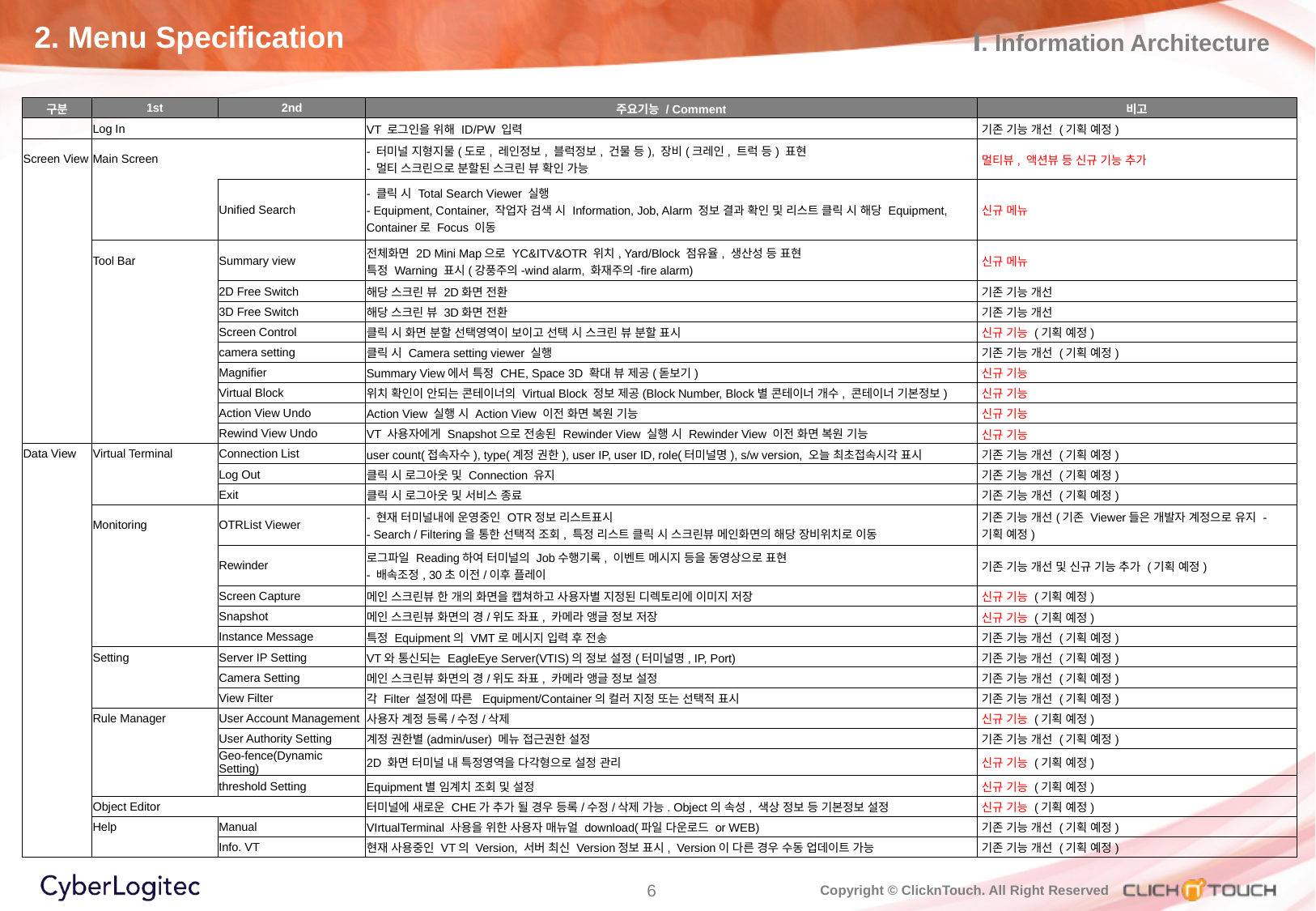

2. Menu Specification
Ⅰ. Information Architecture
| 구분 | 1st | 2nd | 주요기능 / Comment | 비고 |
| --- | --- | --- | --- | --- |
|  | Log In |  | VT 로그인을 위해 ID/PW 입력 | 기존 기능 개선 (기획 예정) |
| Screen View | Main Screen |  | - 터미널 지형지물(도로, 레인정보, 블럭정보, 건물 등), 장비(크레인, 트럭 등) 표현 - 멀티 스크린으로 분할된 스크린 뷰 확인 가능 | 멀티뷰, 액션뷰 등 신규 기능 추가 |
|  |  | Unified Search | - 클릭 시 Total Search Viewer 실행 - Equipment, Container, 작업자 검색 시 Information, Job, Alarm 정보 결과 확인 및 리스트 클릭 시 해당 Equipment, Container로 Focus 이동 | 신규 메뉴 |
|  | Tool Bar | Summary view | 전체화면 2D Mini Map으로 YC&ITV&OTR 위치, Yard/Block 점유율, 생산성 등 표현 특정 Warning 표시(강풍주의-wind alarm, 화재주의-fire alarm) | 신규 메뉴 |
|  |  | 2D Free Switch | 해당 스크린 뷰 2D화면 전환 | 기존 기능 개선 |
|  |  | 3D Free Switch | 해당 스크린 뷰 3D화면 전환 | 기존 기능 개선 |
|  |  | Screen Control | 클릭 시 화면 분할 선택영역이 보이고 선택 시 스크린 뷰 분할 표시 | 신규 기능 (기획 예정) |
|  |  | camera setting | 클릭 시 Camera setting viewer 실행 | 기존 기능 개선 (기획 예정) |
|  |  | Magnifier | Summary View에서 특정 CHE, Space 3D 확대 뷰 제공(돋보기) | 신규 기능 |
|  |  | Virtual Block | 위치 확인이 안되는 콘테이너의 Virtual Block 정보 제공(Block Number, Block별 콘테이너 개수, 콘테이너 기본정보) | 신규 기능 |
|  |  | Action View Undo | Action View 실행 시 Action View 이전 화면 복원 기능 | 신규 기능 |
|  |  | Rewind View Undo | VT 사용자에게 Snapshot으로 전송된 Rewinder View 실행 시 Rewinder View 이전 화면 복원 기능 | 신규 기능 |
| Data View | Virtual Terminal | Connection List | user count(접속자수), type(계정 권한), user IP, user ID, role(터미널명), s/w version, 오늘 최초접속시각 표시 | 기존 기능 개선 (기획 예정) |
|  |  | Log Out | 클릭 시 로그아웃 및 Connection 유지 | 기존 기능 개선 (기획 예정) |
|  |  | Exit | 클릭 시 로그아웃 및 서비스 종료 | 기존 기능 개선 (기획 예정) |
|  | Monitoring | OTRList Viewer | - 현재 터미널내에 운영중인 OTR정보 리스트표시 - Search / Filtering을 통한 선택적 조회, 특정 리스트 클릭 시 스크린뷰 메인화면의 해당 장비위치로 이동 | 기존 기능 개선(기존 Viewer들은 개발자 계정으로 유지 - 기획 예정) |
|  |  | Rewinder | 로그파일 Reading하여 터미널의 Job수행기록, 이벤트 메시지 등을 동영상으로 표현 - 배속조정, 30초 이전/이후 플레이 | 기존 기능 개선 및 신규 기능 추가 (기획 예정) |
|  |  | Screen Capture | 메인 스크린뷰 한 개의 화면을 캡쳐하고 사용자별 지정된 디렉토리에 이미지 저장 | 신규 기능 (기획 예정) |
|  |  | Snapshot | 메인 스크린뷰 화면의 경/위도 좌표, 카메라 앵글 정보 저장 | 신규 기능 (기획 예정) |
|  |  | Instance Message | 특정 Equipment의 VMT로 메시지 입력 후 전송 | 기존 기능 개선 (기획 예정) |
|  | Setting | Server IP Setting | VT와 통신되는 EagleEye Server(VTIS)의 정보 설정(터미널명, IP, Port) | 기존 기능 개선 (기획 예정) |
|  |  | Camera Setting | 메인 스크린뷰 화면의 경/위도 좌표, 카메라 앵글 정보 설정 | 기존 기능 개선 (기획 예정) |
|  |  | View Filter | 각 Filter 설정에 따른 Equipment/Container의 컬러 지정 또는 선택적 표시 | 기존 기능 개선 (기획 예정) |
|  | Rule Manager | User Account Management | 사용자 계정 등록/수정/삭제 | 신규 기능 (기획 예정) |
|  |  | User Authority Setting | 계정 권한별(admin/user) 메뉴 접근권한 설정 | 기존 기능 개선 (기획 예정) |
|  |  | Geo-fence(Dynamic Setting) | 2D 화면 터미널 내 특정영역을 다각형으로 설정 관리 | 신규 기능 (기획 예정) |
|  |  | threshold Setting | Equipment별 임계치 조회 및 설정 | 신규 기능 (기획 예정) |
|  | Object Editor |  | 터미널에 새로운 CHE가 추가 될 경우 등록/수정/삭제 가능. Object의 속성, 색상 정보 등 기본정보 설정 | 신규 기능 (기획 예정) |
|  | Help | Manual | VIrtualTerminal 사용을 위한 사용자 매뉴얼 download(파일 다운로드 or WEB) | 기존 기능 개선 (기획 예정) |
|  |  | Info. VT | 현재 사용중인 VT의 Version, 서버 최신 Version정보 표시, Version이 다른 경우 수동 업데이트 가능 | 기존 기능 개선 (기획 예정) |